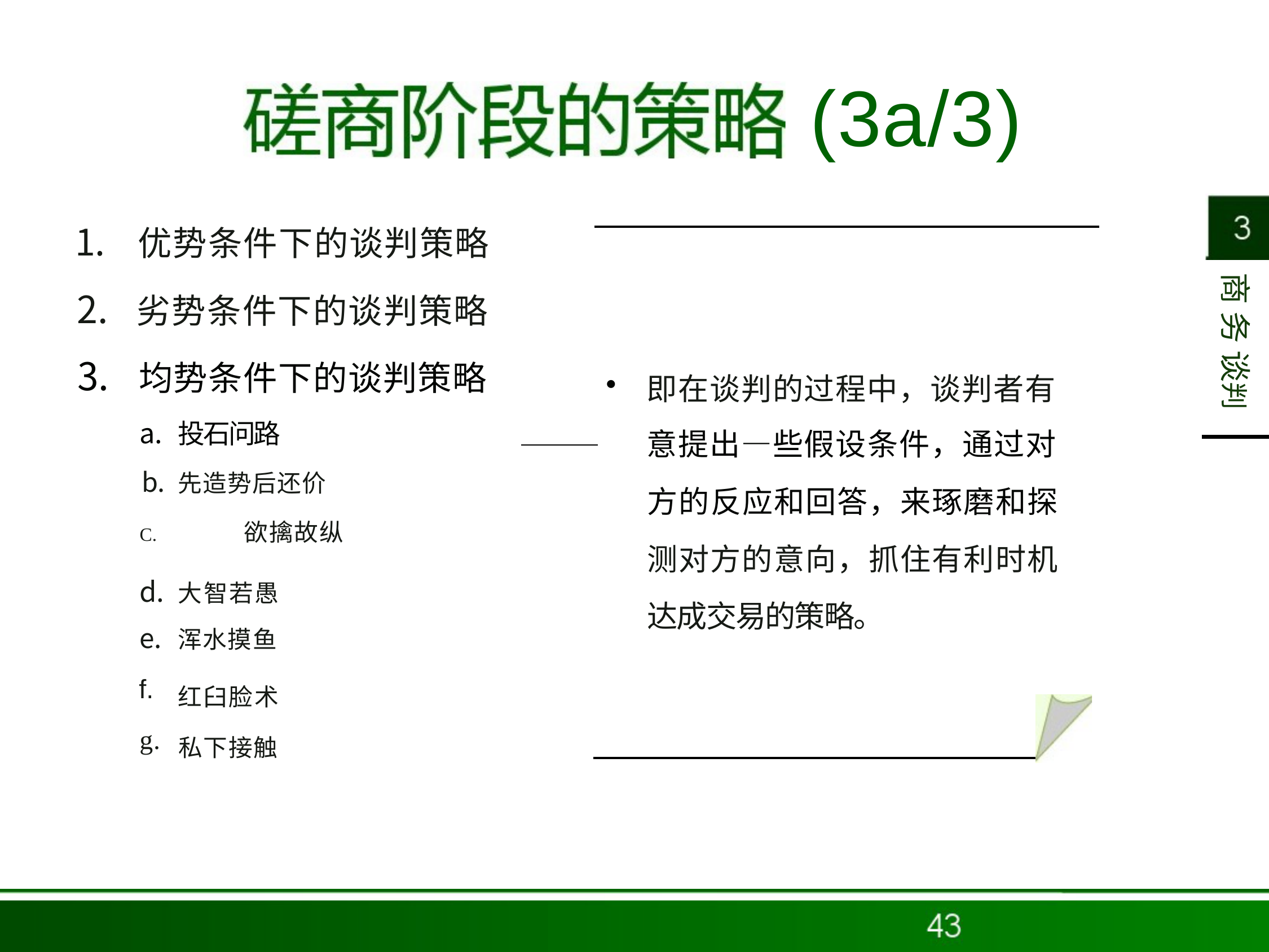

# (3a/3)

优势条件下的谈判策略
劣势条件下的谈判策略
均势条件下的谈判策略
投石问路
先造势后还价
C.	欲擒故纵

商 务 谈判
即在谈判的过程中，谈判者有 意提出—些假设条件，通过对
方的反应和回答，来琢磨和探 测对方的意向，抓住有利时机 达成交易的策略。

大智若愚
浑水摸鱼
f.
g.
红臼脸术

私下接触